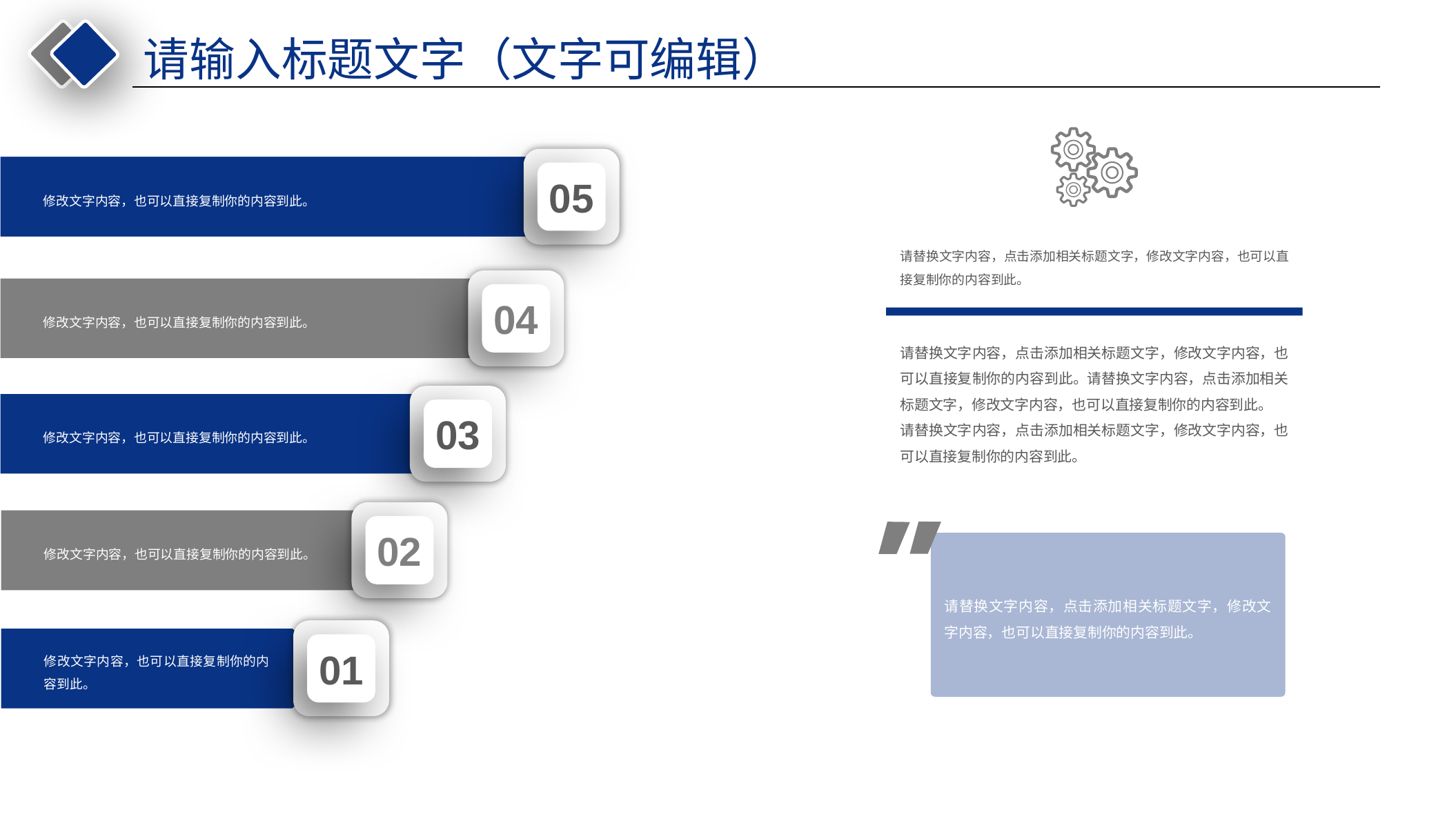

请输入标题文字（文字可编辑）

05
修改文字内容，也可以直接复制你的内容到此。
请替换文字内容，点击添加相关标题文字，修改文字内容，也可以直接复制你的内容到此。

04
修改文字内容，也可以直接复制你的内容到此。

请替换文字内容，点击添加相关标题文字，修改文字内容，也可以直接复制你的内容到此。请替换文字内容，点击添加相关标题文字，修改文字内容，也可以直接复制你的内容到此。
请替换文字内容，点击添加相关标题文字，修改文字内容，也可以直接复制你的内容到此。

03
修改文字内容，也可以直接复制你的内容到此。

02
修改文字内容，也可以直接复制你的内容到此。

请替换文字内容，点击添加相关标题文字，修改文字内容，也可以直接复制你的内容到此。

01
修改文字内容，也可以直接复制你的内容到此。